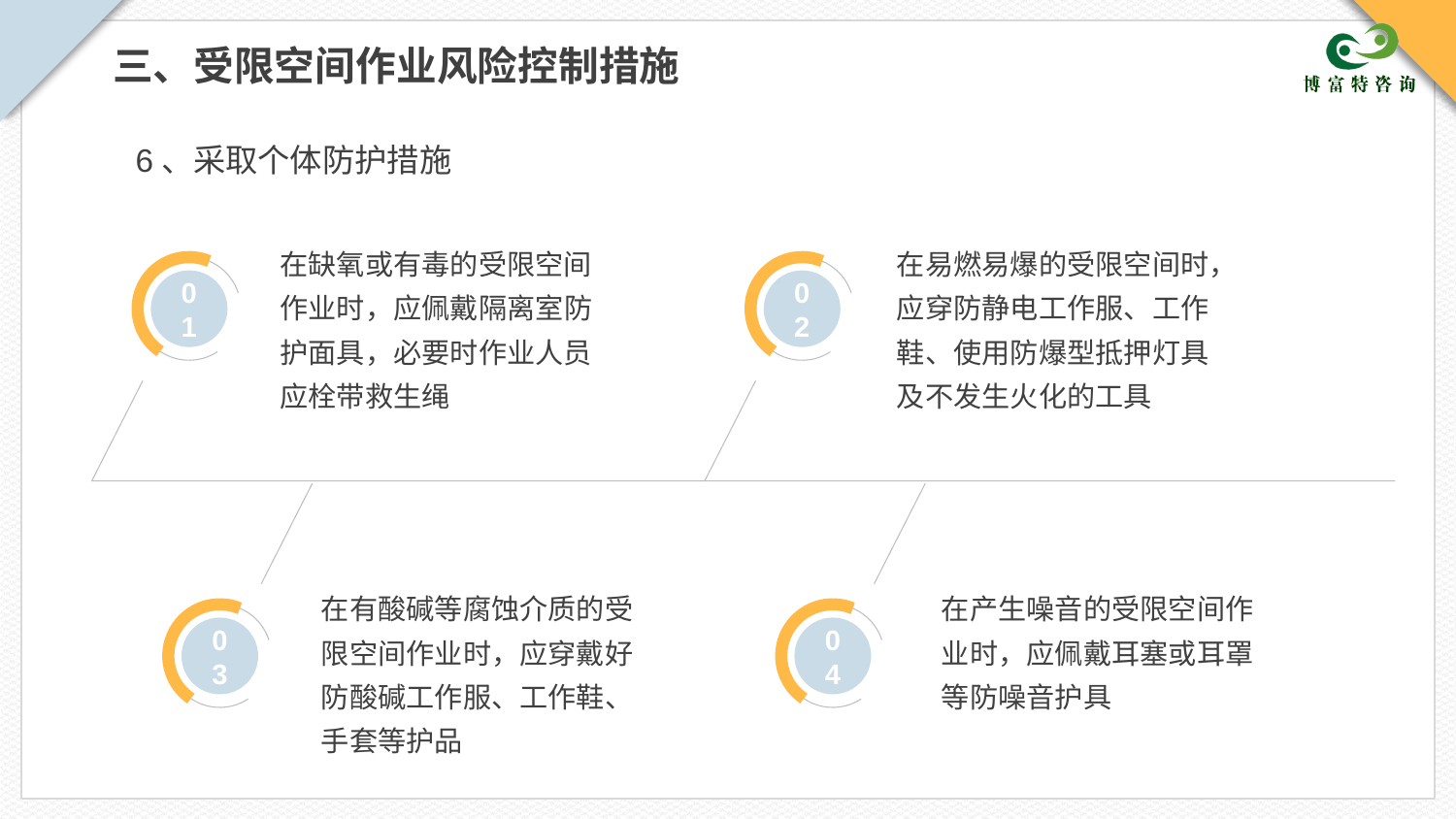

三、受限空间作业风险控制措施
6、采取个体防护措施
在缺氧或有毒的受限空间作业时，应佩戴隔离室防护面具，必要时作业人员应栓带救生绳
在易燃易爆的受限空间时，应穿防静电工作服、工作鞋、使用防爆型抵押灯具及不发生火化的工具

01
02

03
04
在有酸碱等腐蚀介质的受限空间作业时，应穿戴好防酸碱工作服、工作鞋、手套等护品
在产生噪音的受限空间作业时，应佩戴耳塞或耳罩等防噪音护具